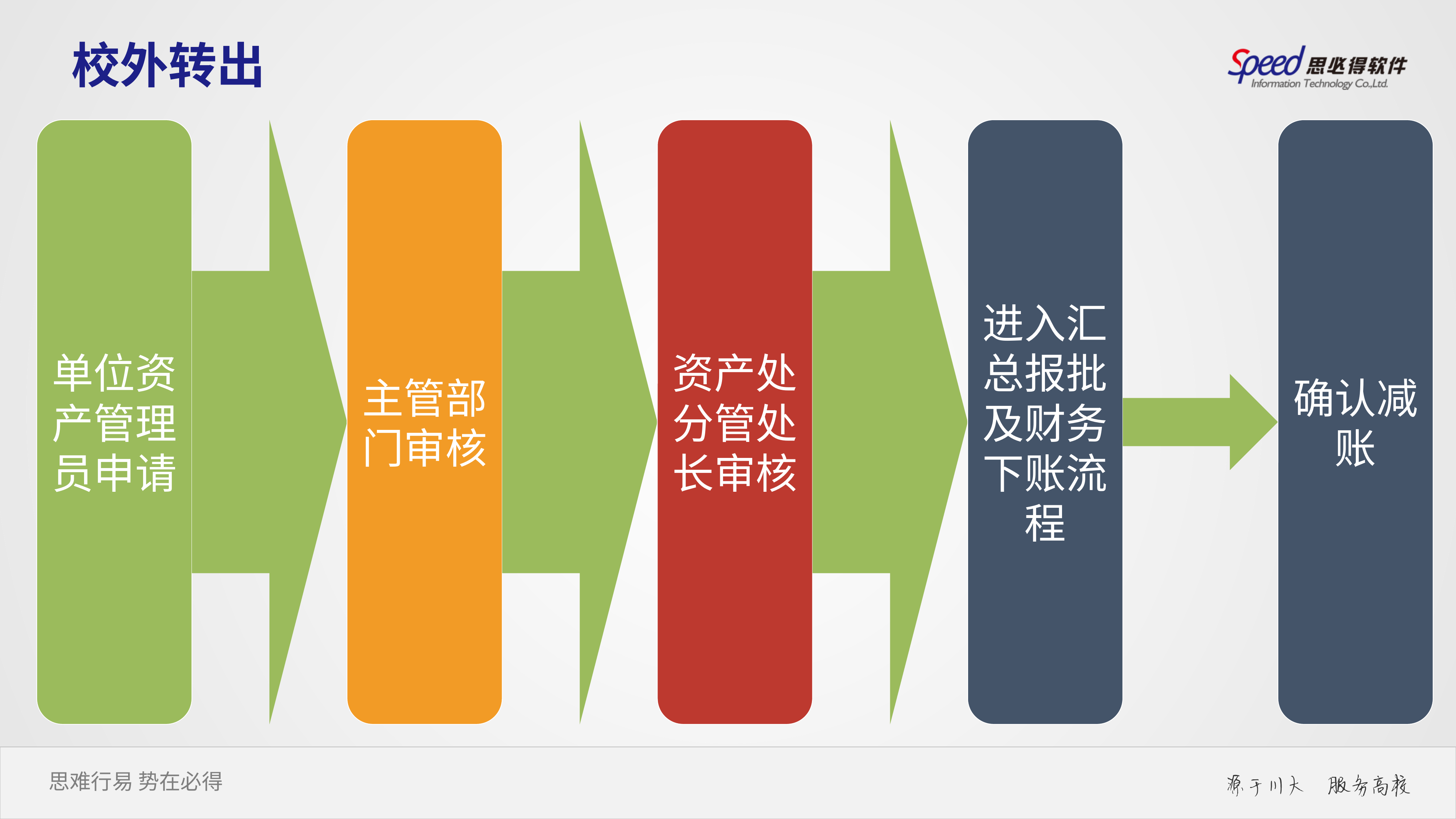

# 校外转出
单位资产管理员申请
资产处分管处长审核
主管部门审核
进入汇总报批及财务下账流程
确认减账